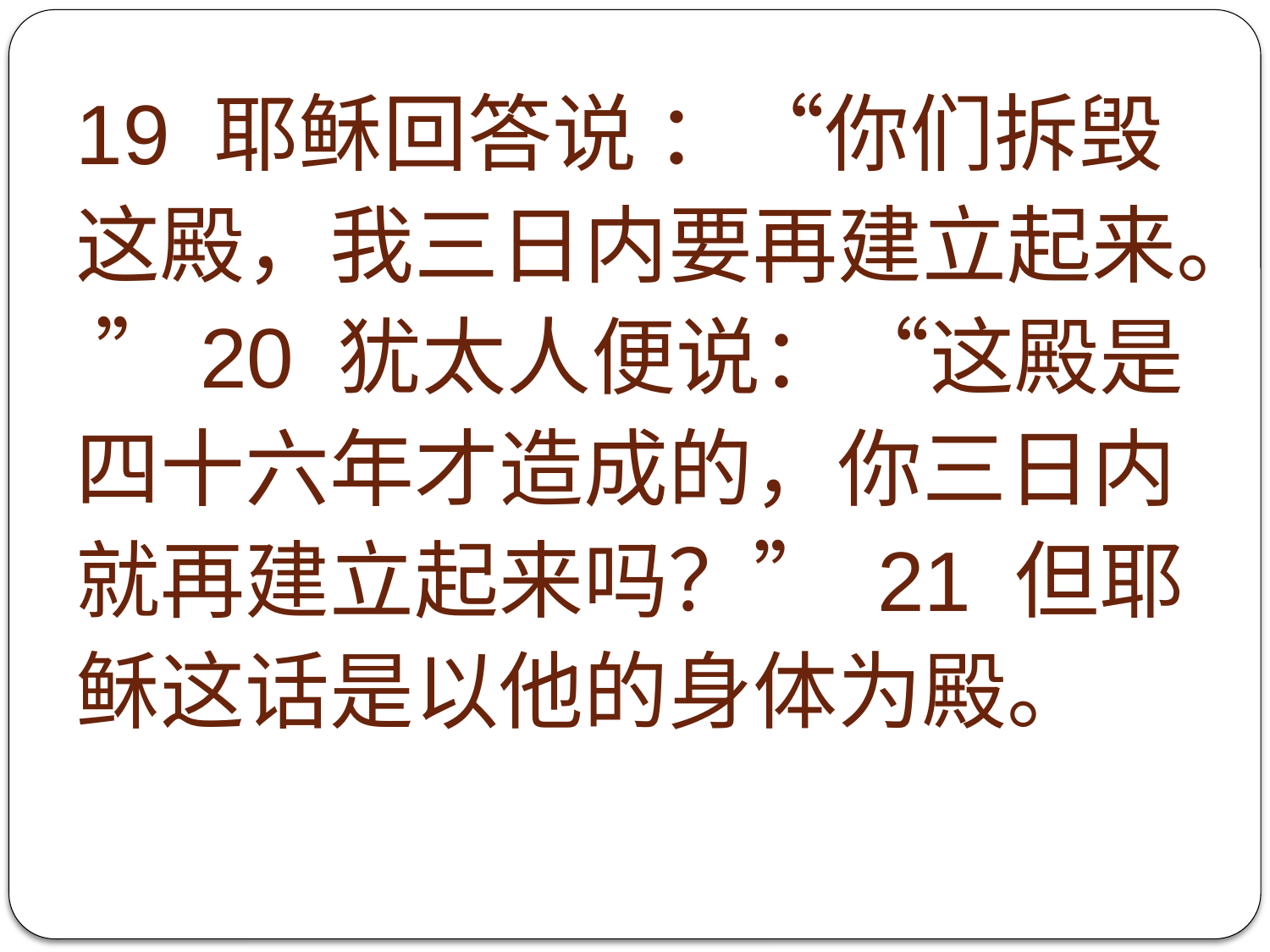

19 耶稣回答说 ：“你们拆毁这殿，我三日内要再建立起来。 ”20 犹太人便说：“这殿是四十六年才造成的，你三日内就再建立起来吗？” 21 但耶稣这话是以他的身体为殿。